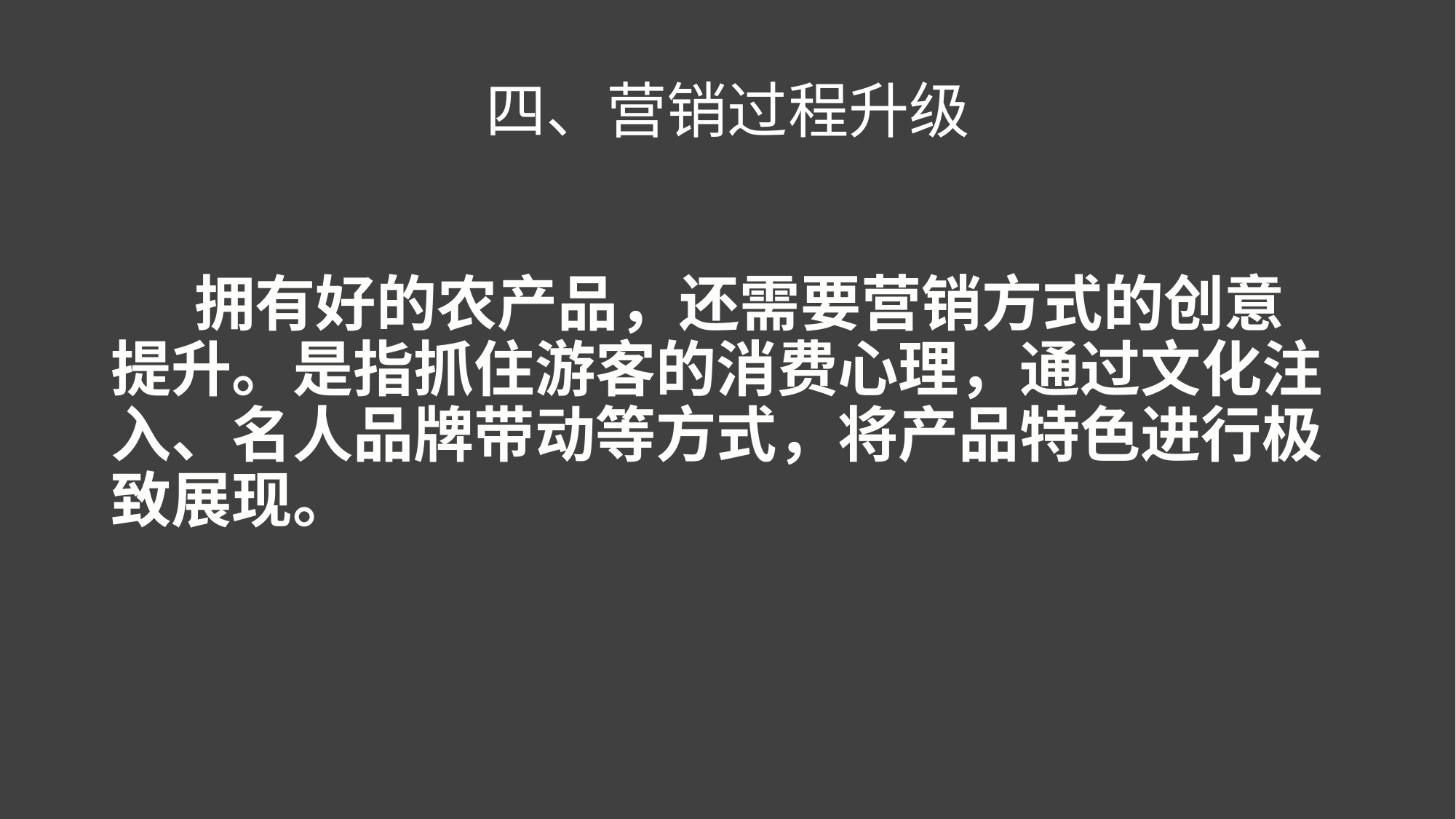

四、营销过程升级
     拥有好的农产品，还需要营销方式的创意提升。是指抓住游客的消费心理，通过文化注入、名人品牌带动等方式，将产品特色进行极致展现。